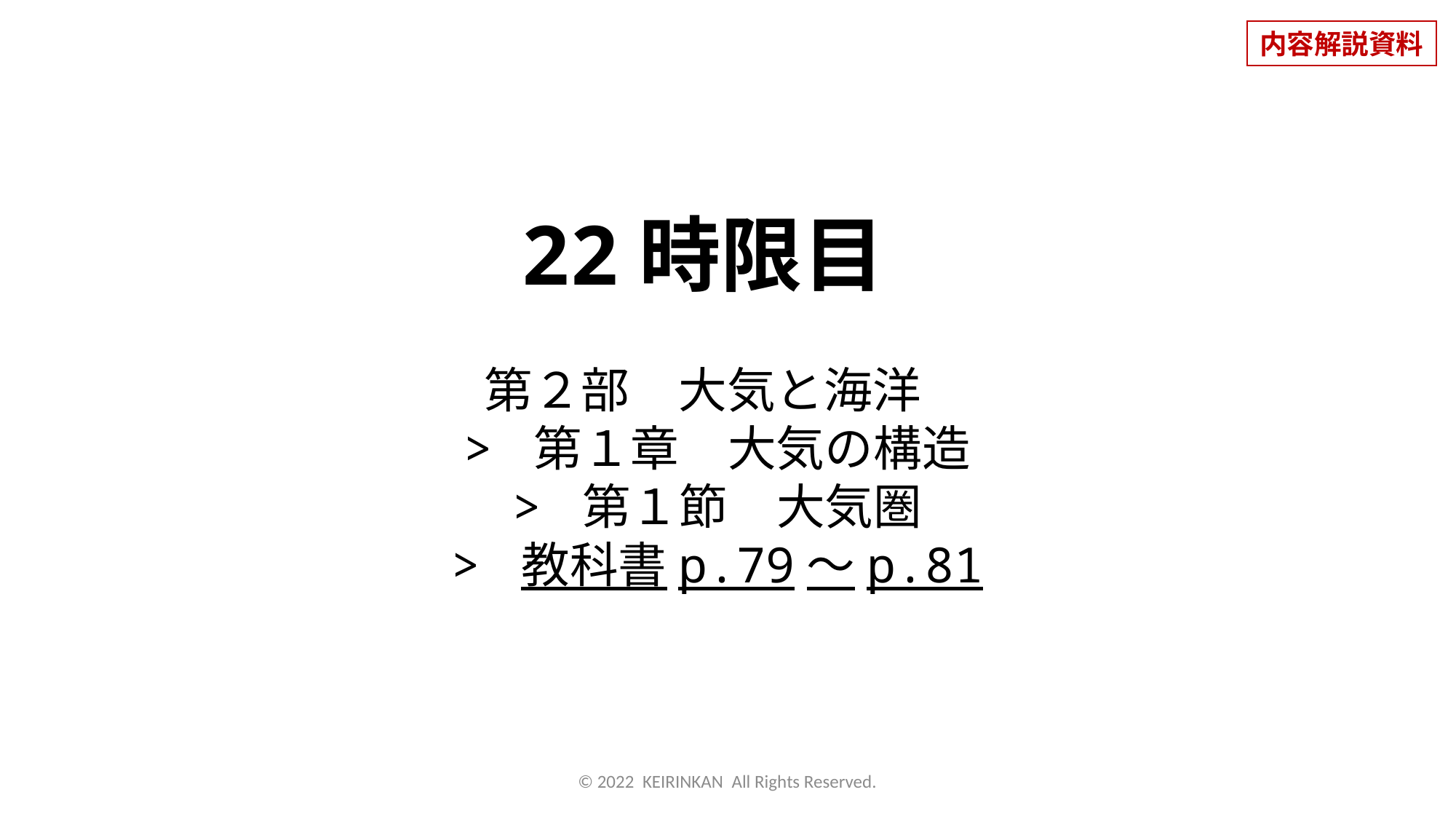

内容解説資料
22時限目

第２部　大気と海洋
 > 第１章　大気の構造
 > 第１節　大気圏
 > 教科書p.79～p.81
© 2022  KEIRINKAN  All Rights Reserved.